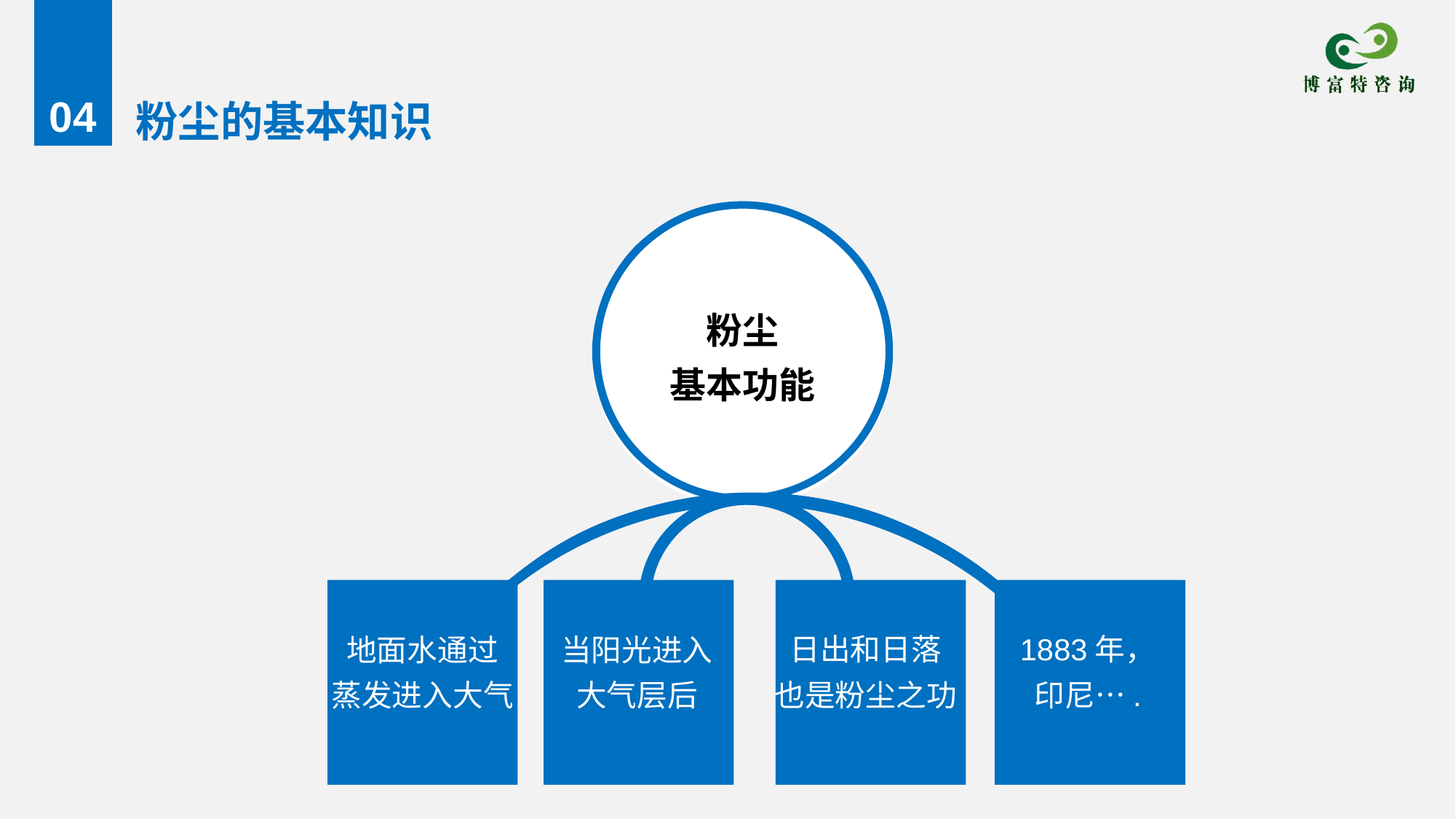

04
# 粉尘的基本知识

粉尘
基本功能

日出和日落
也是粉尘之功
1883年，
印尼….
地面水通过
蒸发进入大气
当阳光进入
大气层后